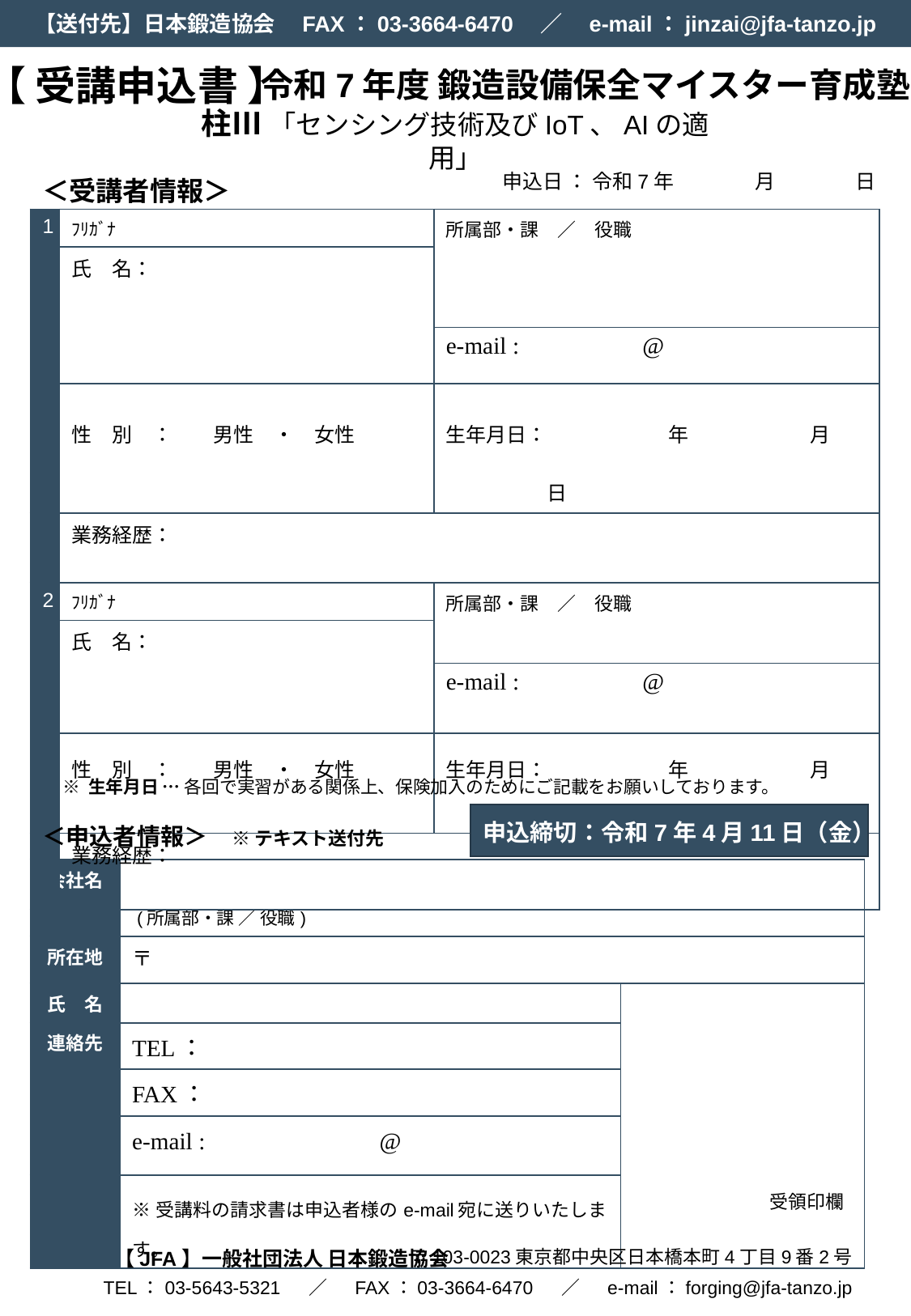

【送付先】日本鍛造協会　FAX：03-3664-6470　／　e-mail：jinzai@jfa-tanzo.jp
令和7年度 鍛造設備保全マイスター育成塾
【 受講申込書 】
柱Ⅲ 「センシング技術及びIoT、AIの適用」
申込日 ： 令和7年　　　　月　　　　日
＜受講者情報＞
| 1 | ﾌﾘｶﾞﾅ | 所属部・課　／　役職 |
| --- | --- | --- |
|  | 氏　名： |  |
|  |  | e-mail : @ |
|  | 性　別　：　　男性　・　女性 | 生年月日：　　　　　　年　　　　　　月　　　　　　日 |
|  | 業務経歴： |  |
| 2 | ﾌﾘｶﾞﾅ | 所属部・課　／　役職 |
|  | 氏　名： |  |
|  |  | e-mail : @ |
|  | 性　別　：　　男性　・　女性 | 生年月日：　　　　　　年　　　　　　月　　　　　　日 |
|  | 業務経歴： |  |
※ 生年月日 … 各回で実習がある関係上、保険加入のためにご記載をお願いしております。

申込締切：令和7年4月11日（金）

＜申込者情報＞　※ テキスト送付先
| 会社名 | (所属部・課 ／ 役職) |  |
| --- | --- | --- |
| 所在地 | 〒 |  |
| 氏　名 |  |  |
| 連絡先 | TEL： |  |
|  | FAX： |  |
|  | e-mail : 　 @ |  |
|  | ※受講料の請求書は申込者様のe-mail宛に送りいたします。 |  |
受領印欄
〒103-0023東京都中央区日本橋本町4丁目9番2号

　TEL：03-5643-5321 　／　 FAX：03-3664-6470 　／　 e-mail：forging@jfa-tanzo.jp
【JFA】一般社団法人 日本鍛造協会